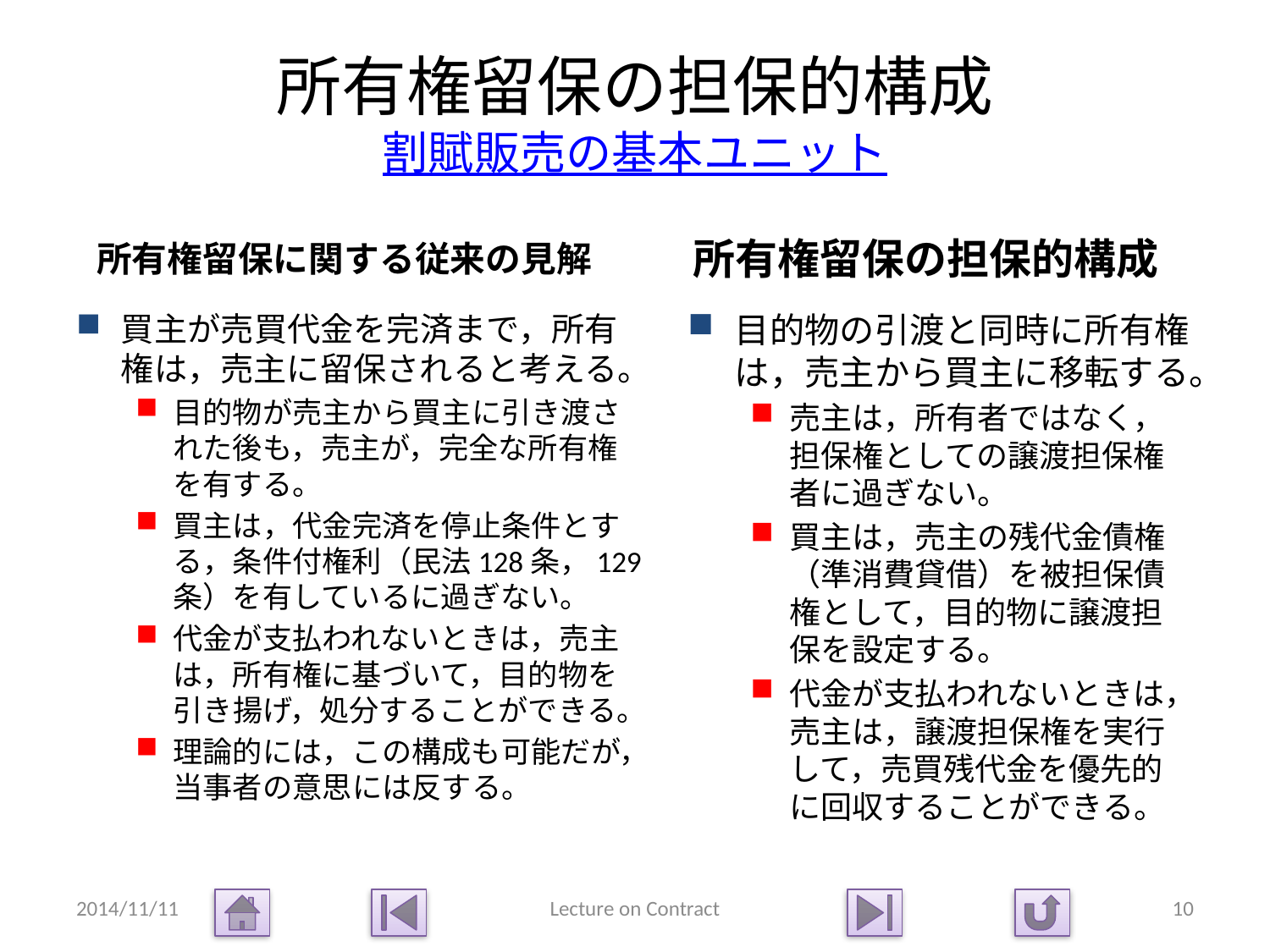

# 所有権留保の担保的構成 割賦販売の基本ユニット
所有権留保に関する従来の見解
所有権留保の担保的構成
買主が売買代金を完済まで，所有権は，売主に留保されると考える。
目的物が売主から買主に引き渡された後も，売主が，完全な所有権を有する。
買主は，代金完済を停止条件とする，条件付権利（民法128条，129条）を有しているに過ぎない。
代金が支払われないときは，売主は，所有権に基づいて，目的物を引き揚げ，処分することができる。
理論的には，この構成も可能だが，当事者の意思には反する。
目的物の引渡と同時に所有権は，売主から買主に移転する。
売主は，所有者ではなく，担保権としての譲渡担保権者に過ぎない。
買主は，売主の残代金債権（準消費貸借）を被担保債権として，目的物に譲渡担保を設定する。
代金が支払われないときは，売主は，譲渡担保権を実行して，売買残代金を優先的に回収することができる。
2014/11/11
Lecture on Contract
10